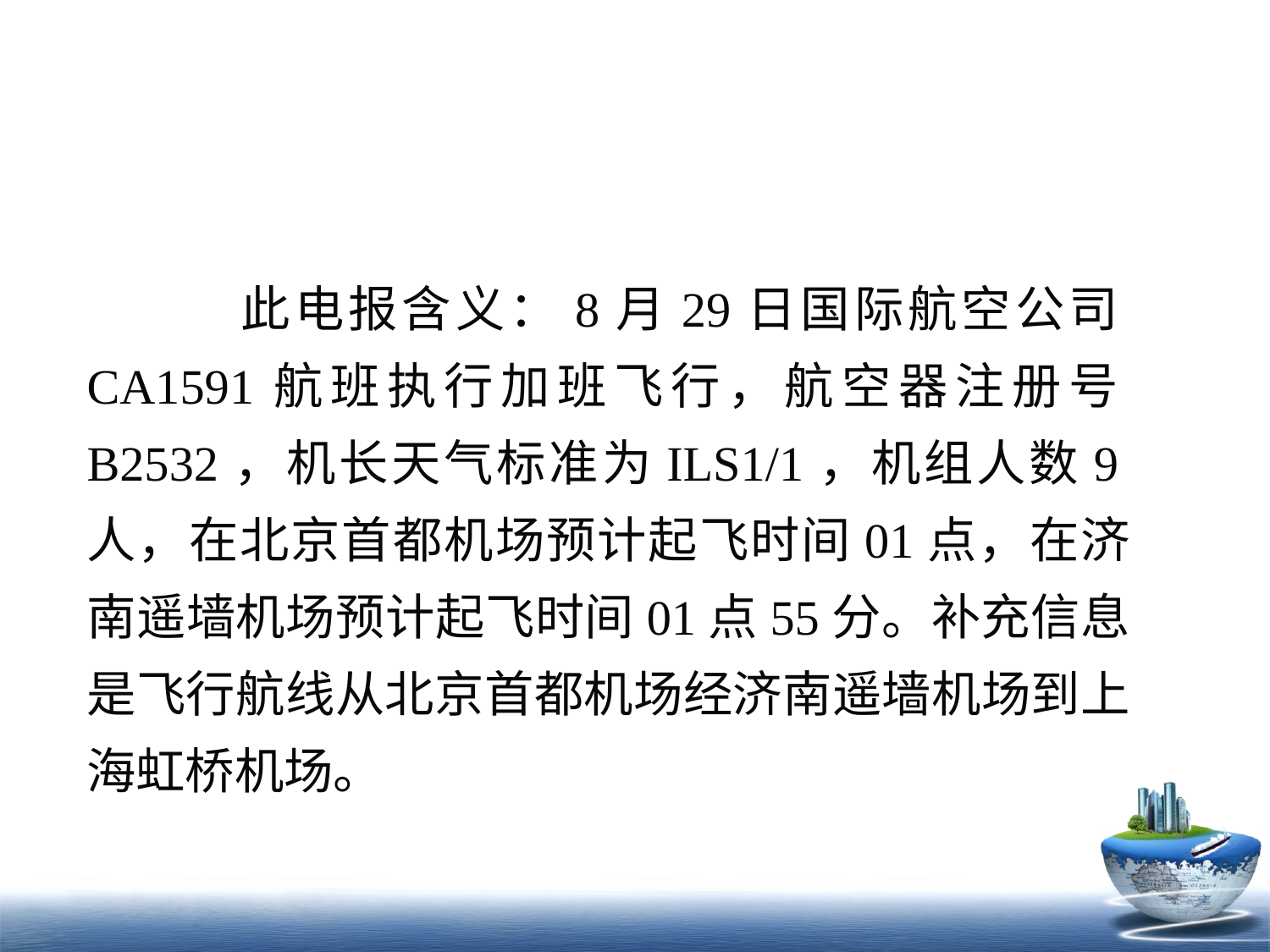

此电报含义：8月29日国际航空公司CA1591航班执行加班飞行，航空器注册号B2532，机长天气标准为ILS1/1，机组人数9人，在北京首都机场预计起飞时间01点，在济南遥墙机场预计起飞时间01点55分。补充信息是飞行航线从北京首都机场经济南遥墙机场到上海虹桥机场。